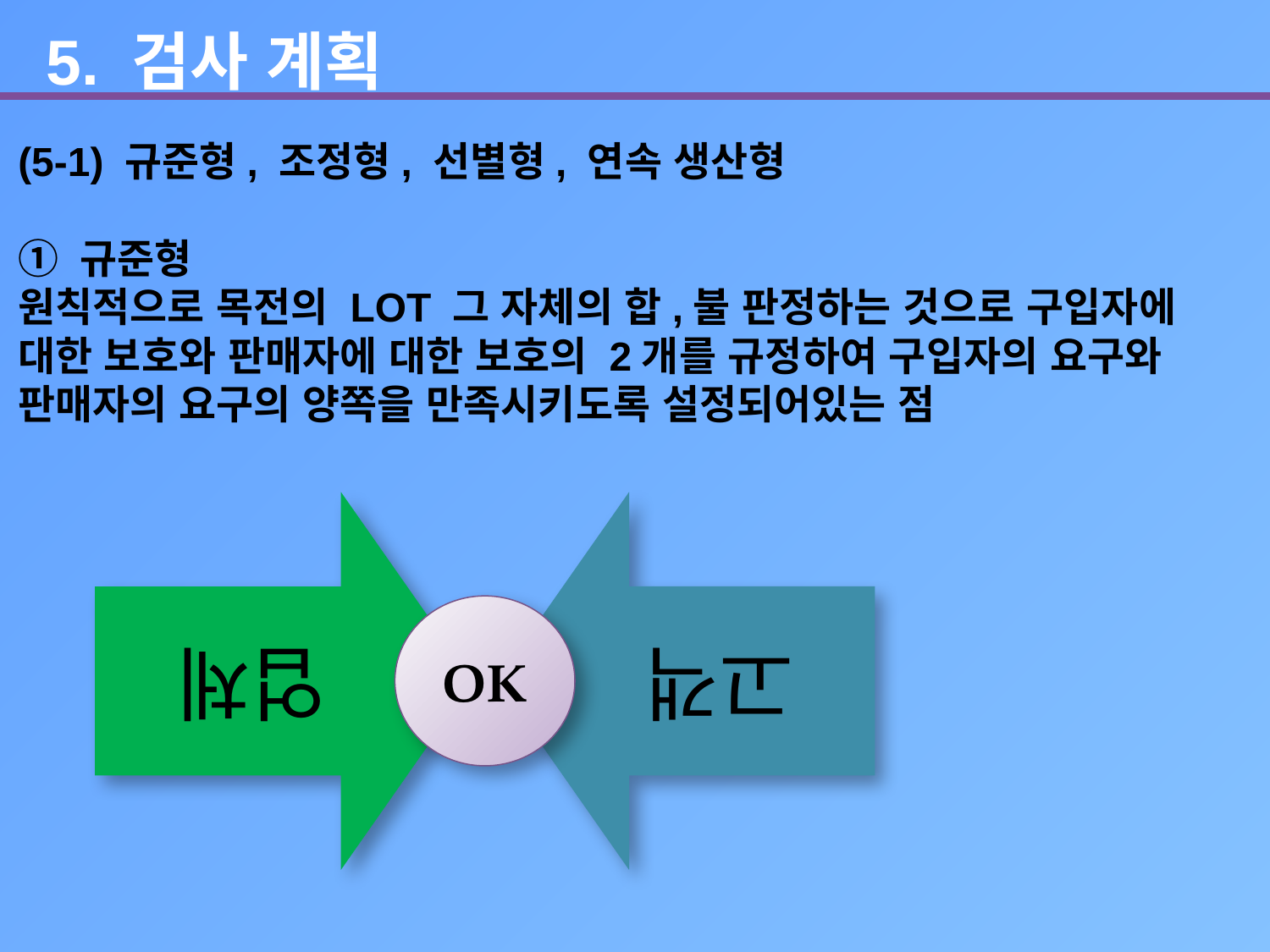

5. 검사 계획
(5-1) 규준형, 조정형, 선별형, 연속 생산형

① 규준형
원칙적으로 목전의 LOT 그 자체의 합,불 판정하는 것으로 구입자에
대한 보호와 판매자에 대한 보호의 2개를 규정하여 구입자의 요구와
판매자의 요구의 양쪽을 만족시키도록 설정되어있는 점
업체
고객
OK